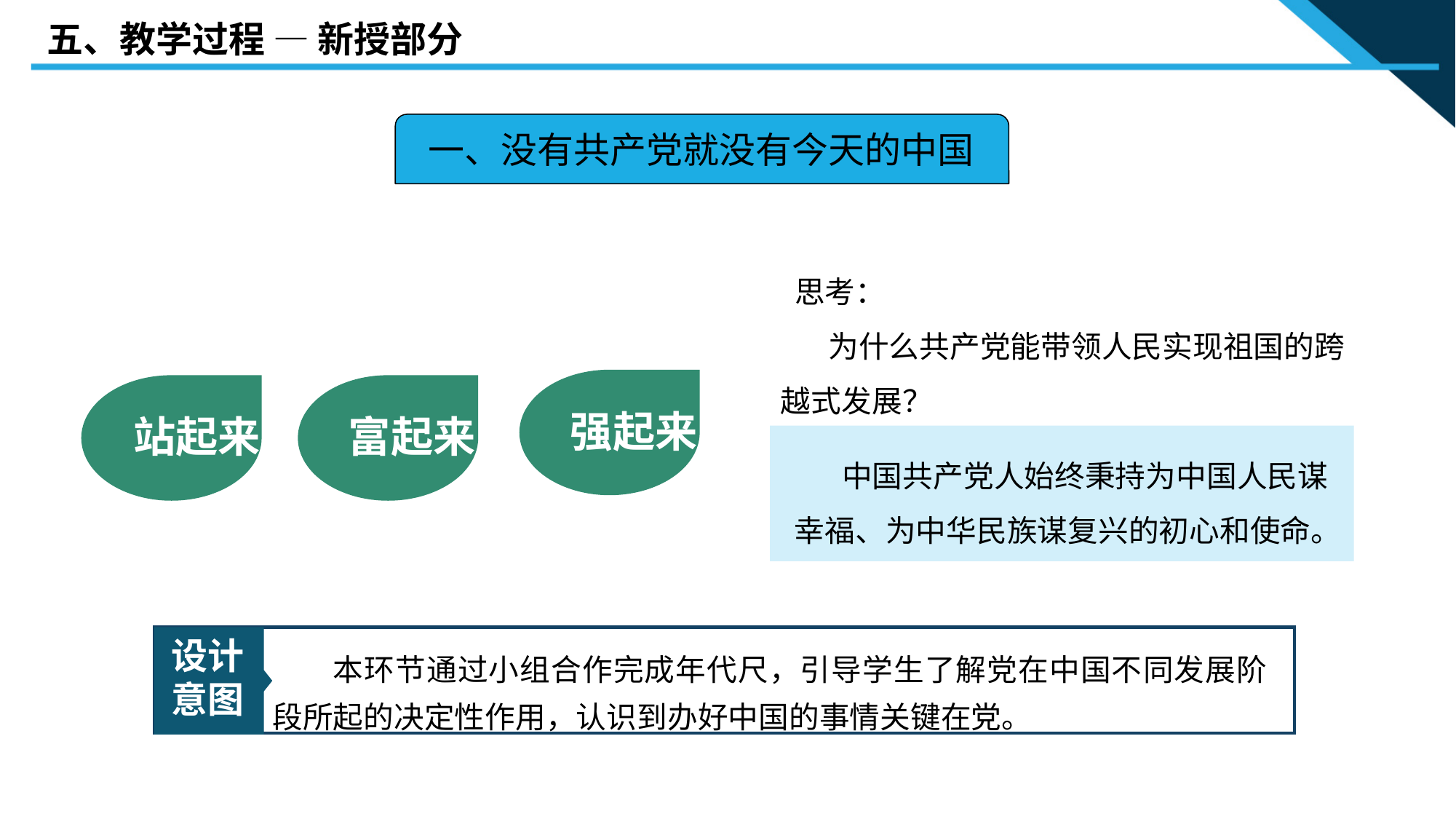

五、教学过程 — 新授部分

一、没有共产党就没有今天的中国
 思考：
      为什么共产党能带领人民实现祖国的跨越式发展？

 强起来

 站起来

 富起来

      中国共产党人始终秉持为中国人民谋幸福、为中华民族谋复兴的初心和使命。

设计
意图

       本环节通过小组合作完成年代尺，引导学生了解党在中国不同发展阶段所起的决定性作用，认识到办好中国的事情关键在党。